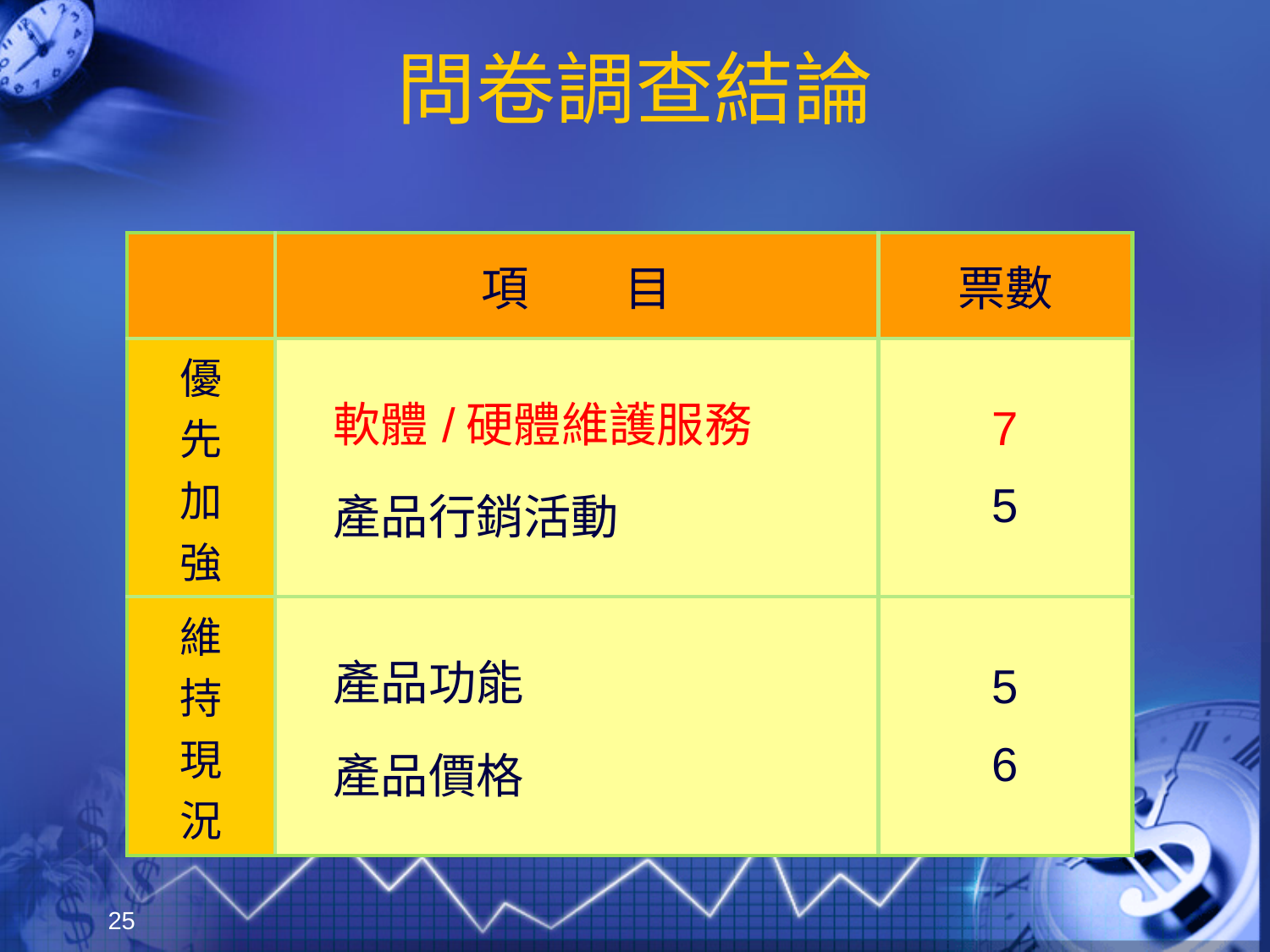

# 問卷調查結論
|  | 項　　目 | 票數 |
| --- | --- | --- |
| 優 先 加 強 | 軟體/硬體維護服務 產品行銷活動 | 7 5 |
| 維 持 現 況 | 產品功能 產品價格 | 5 6 |
25